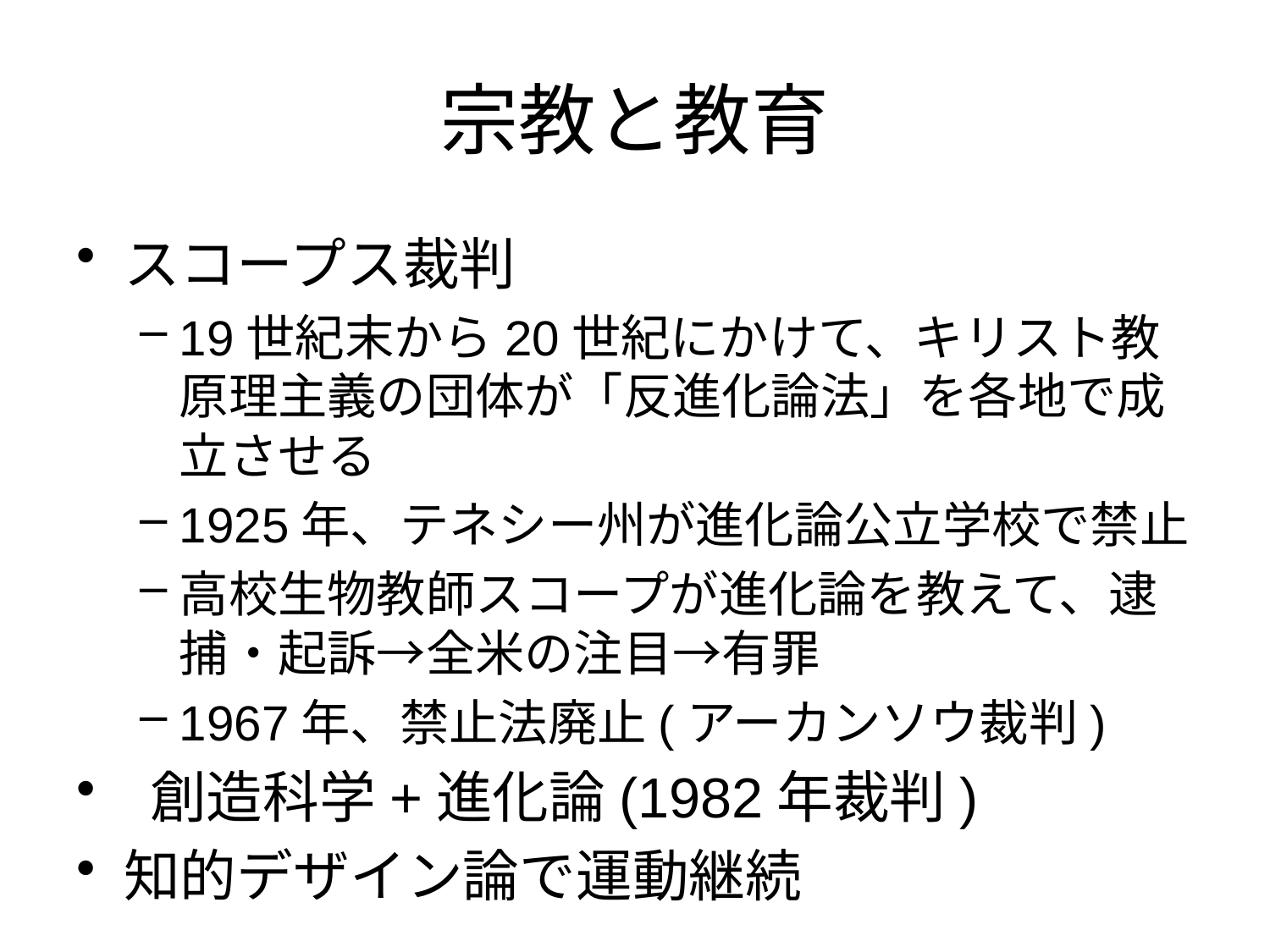

# 宗教と教育
スコープス裁判
19世紀末から20世紀にかけて、キリスト教原理主義の団体が「反進化論法」を各地で成立させる
1925年、テネシー州が進化論公立学校で禁止
高校生物教師スコープが進化論を教えて、逮捕・起訴→全米の注目→有罪
1967年、禁止法廃止(アーカンソウ裁判)
 創造科学+進化論(1982年裁判)
知的デザイン論で運動継続